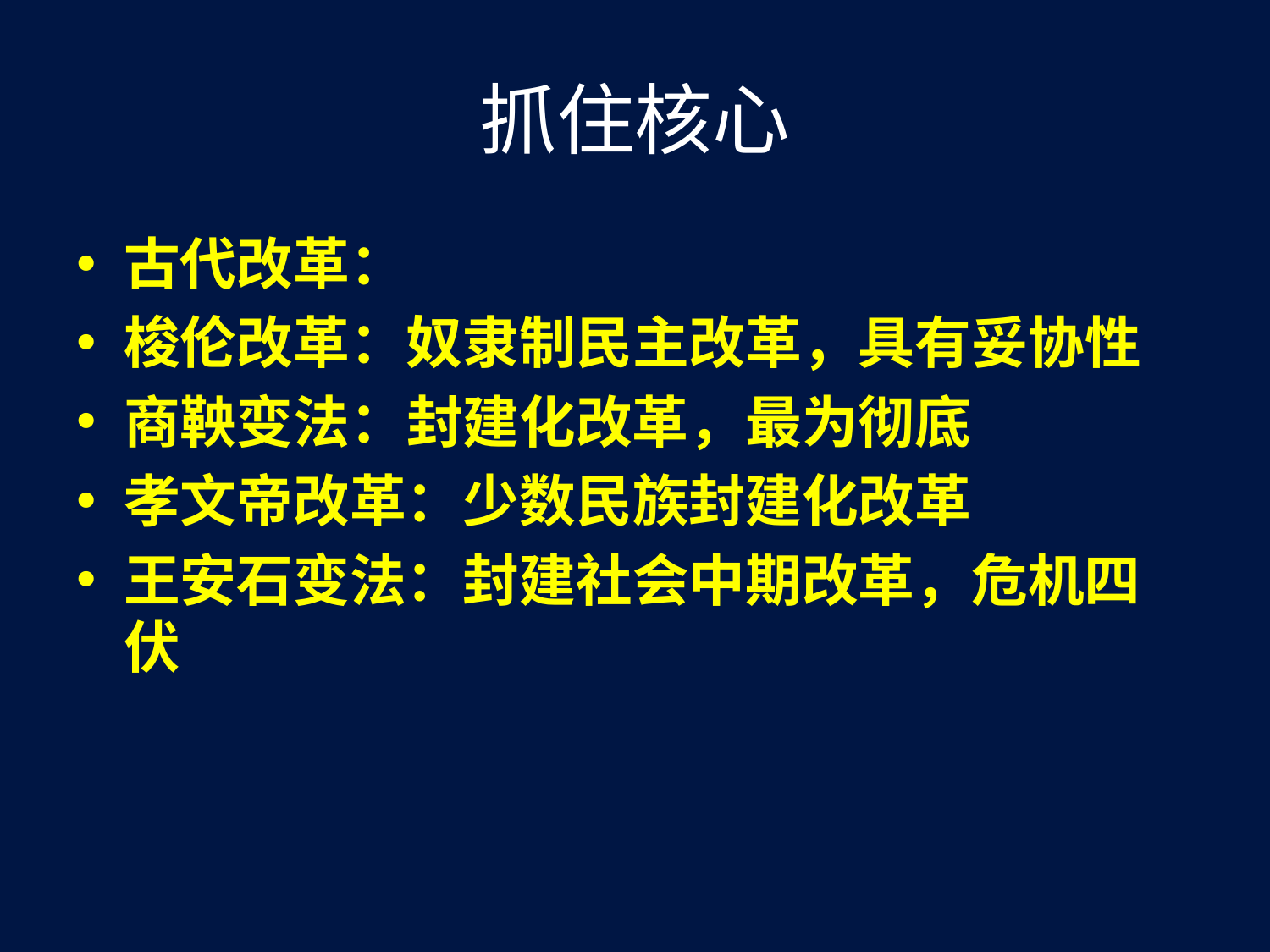

# 抓住核心
古代改革：
梭伦改革：奴隶制民主改革，具有妥协性
商鞅变法：封建化改革，最为彻底
孝文帝改革：少数民族封建化改革
王安石变法：封建社会中期改革，危机四伏